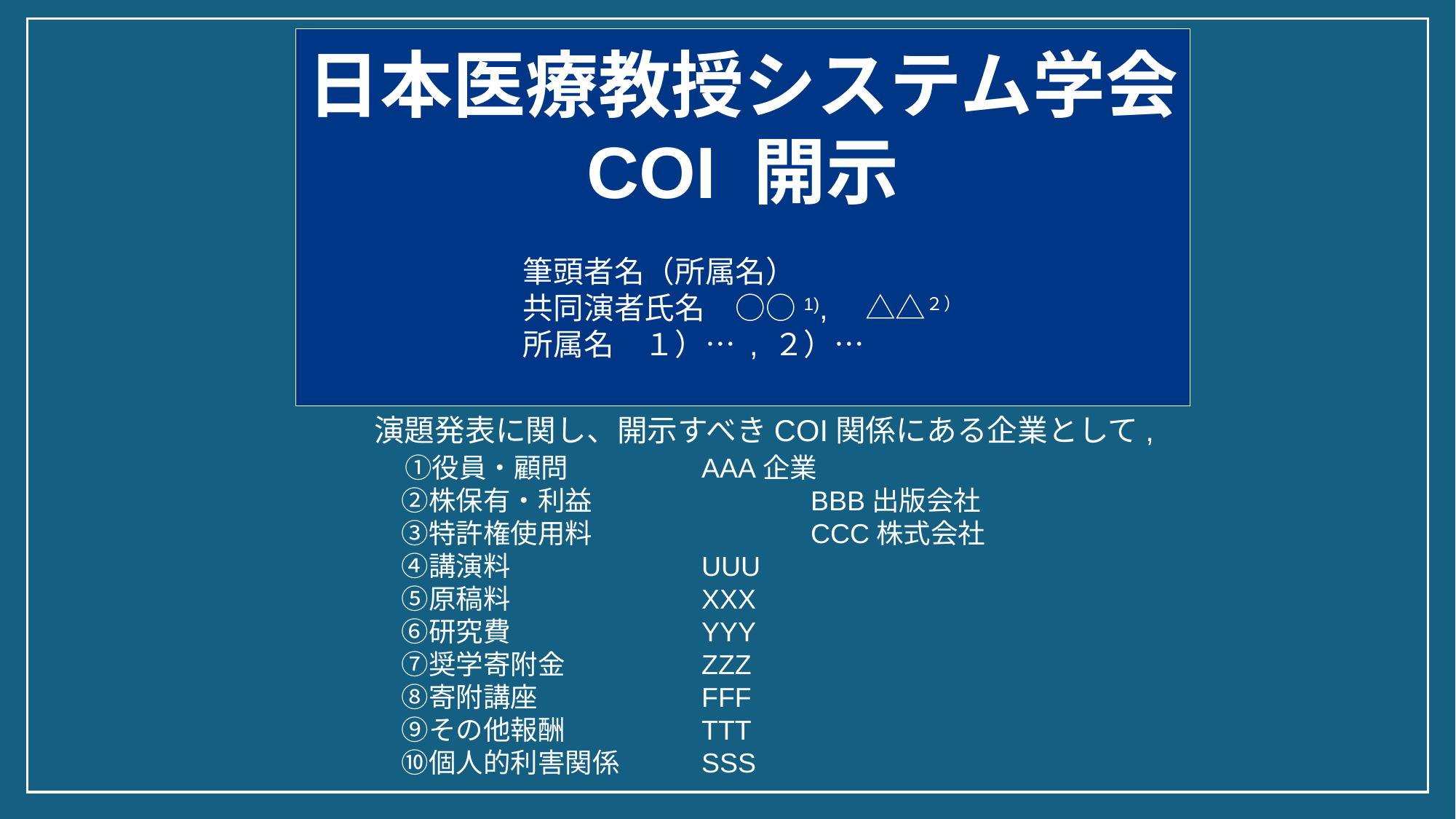

日本医療教授システム学会
COI 開示

筆頭者名（所属名）
共同演者氏名　○○1),　△△２）
所属名　１）… , ２）…
演題発表に関し、開示すべきCOI関係にある企業として,
　①役員・顧問		AAA企業
　②株保有・利益		BBB出版会社
　③特許権使用料		CCC株式会社
　④講演料		UUU
　⑤原稿料		XXX
　⑥研究費		YYY
　⑦奨学寄附金		ZZZ
　⑧寄附講座 		FFF
　⑨その他報酬		TTT
　⑩個人的利害関係	SSS